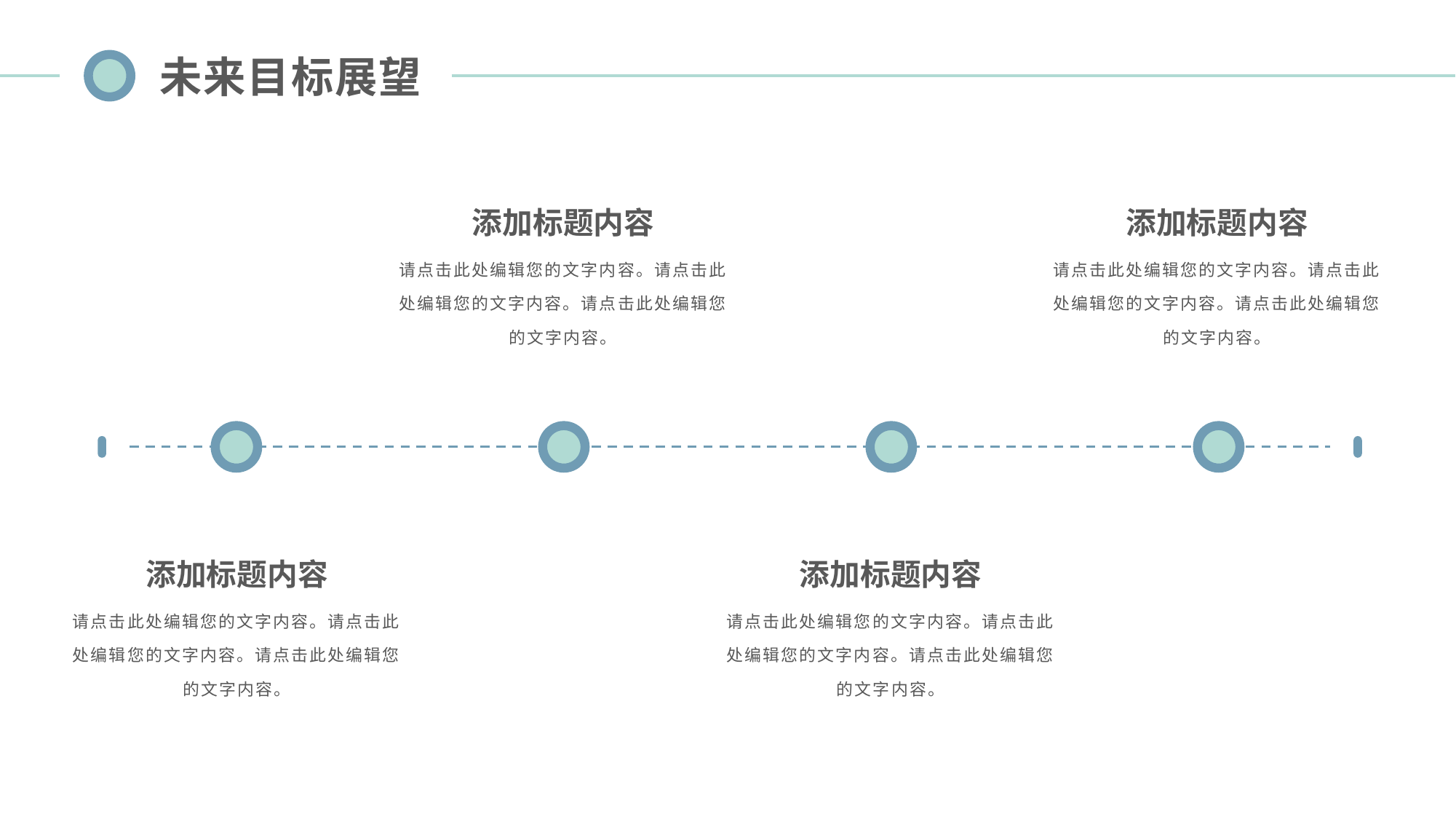

未来目标展望

添加标题内容
请点击此处编辑您的文字内容。请点击此处编辑您的文字内容。请点击此处编辑您的文字内容。
添加标题内容
请点击此处编辑您的文字内容。请点击此处编辑您的文字内容。请点击此处编辑您的文字内容。

添加标题内容
请点击此处编辑您的文字内容。请点击此处编辑您的文字内容。请点击此处编辑您的文字内容。
添加标题内容
请点击此处编辑您的文字内容。请点击此处编辑您的文字内容。请点击此处编辑您的文字内容。